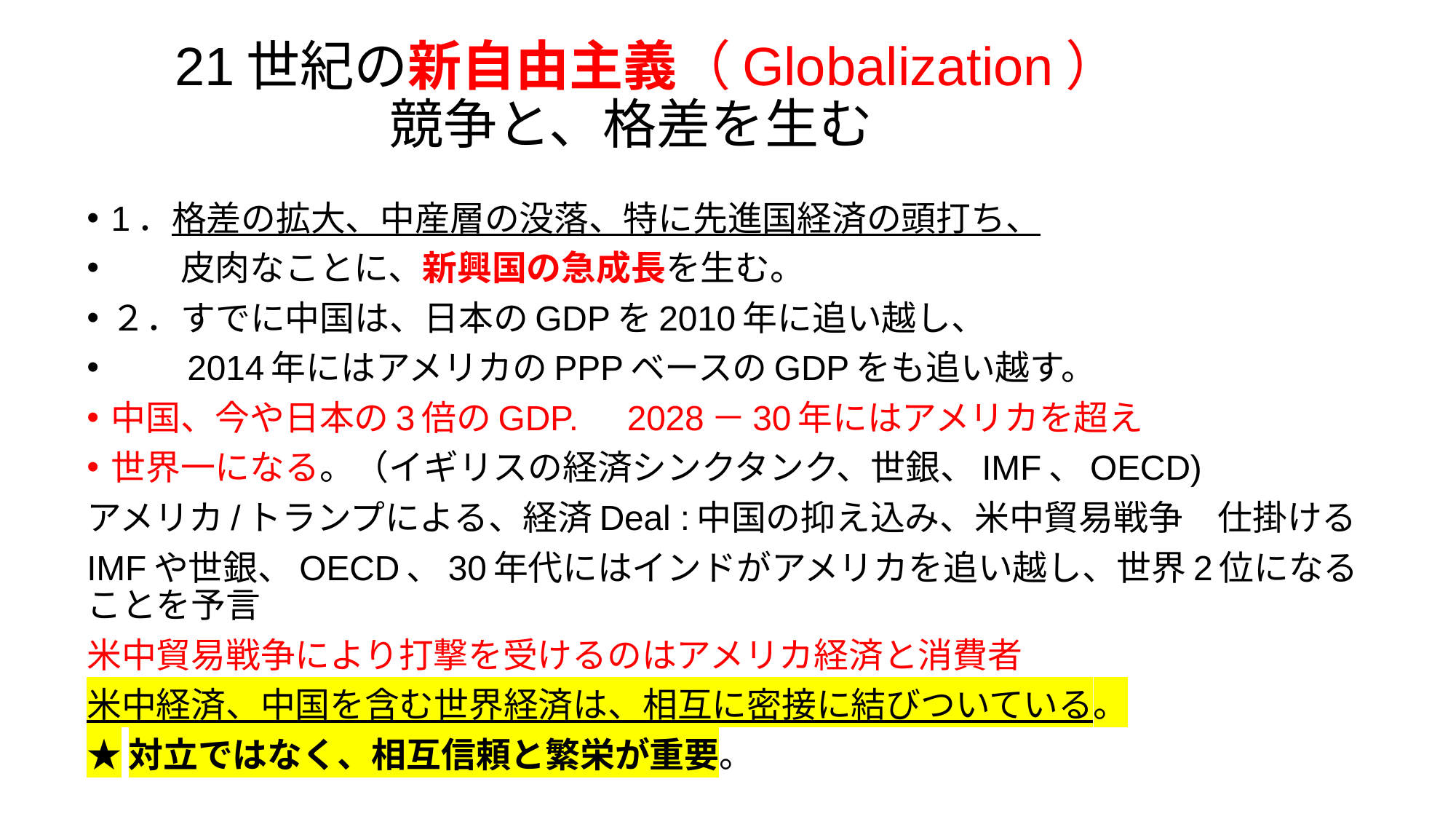

# 21世紀の新自由主義（Globalization） 　　　　競争と、格差を生む
1．格差の拡大、中産層の没落、特に先進国経済の頭打ち、
　　皮肉なことに、新興国の急成長を生む。
２．すでに中国は、日本のGDPを2010年に追い越し、
　　2014年にはアメリカのPPPベースのGDPをも追い越す。
中国、今や日本の3倍のGDP.　2028－30年にはアメリカを超え
世界一になる。（イギリスの経済シンクタンク、世銀、IMF、OECD)
アメリカ/トランプによる、経済Deal :中国の抑え込み、米中貿易戦争　仕掛ける
IMFや世銀、OECD、30年代にはインドがアメリカを追い越し、世界2位になることを予言
米中貿易戦争により打撃を受けるのはアメリカ経済と消費者
米中経済、中国を含む世界経済は、相互に密接に結びついている。
★対立ではなく、相互信頼と繁栄が重要。